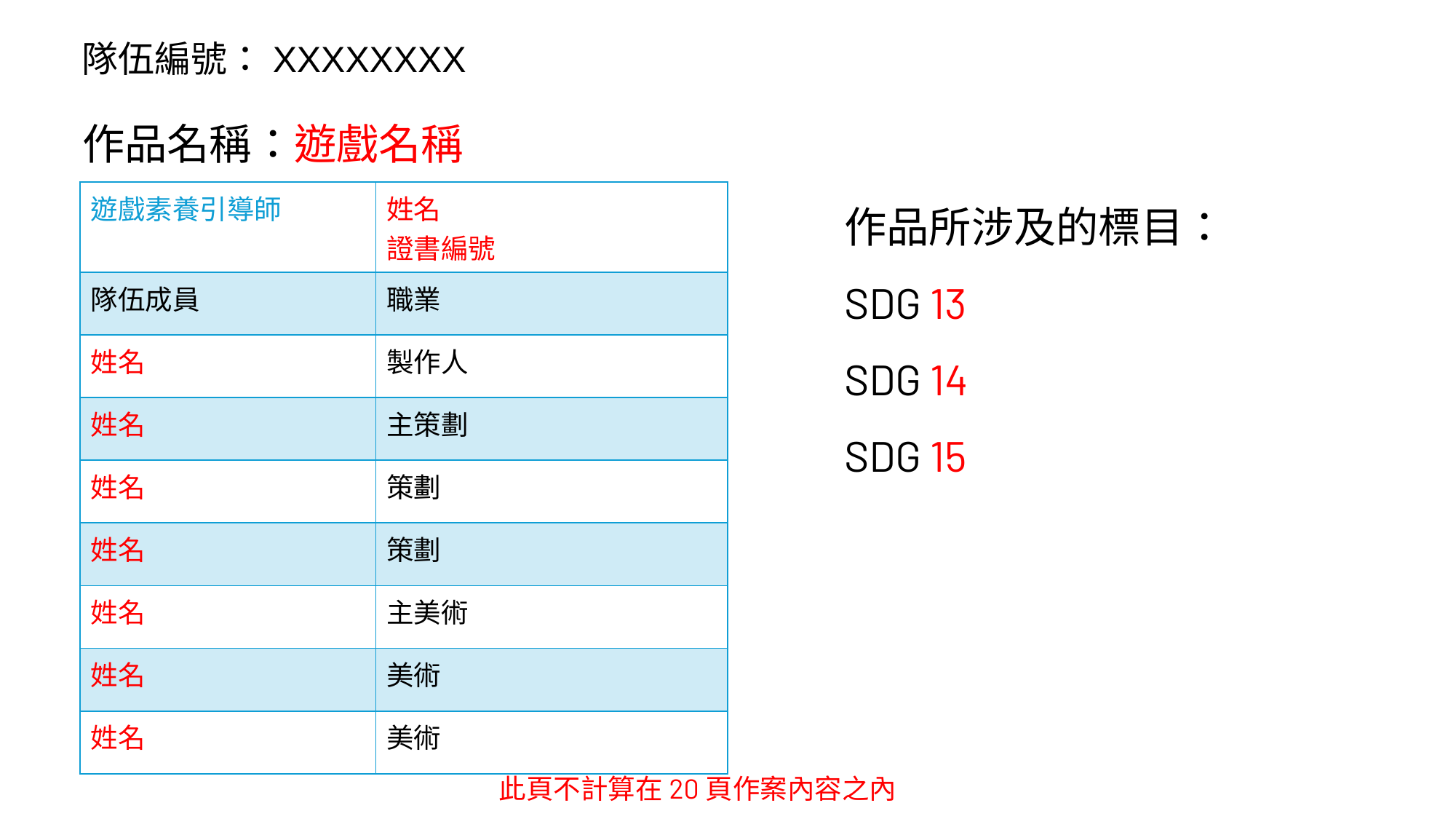

隊伍編號：XXXXXXXX
# 作品名稱：遊戲名稱
作品所涉及的標目：
SDG 13
SDG 14
SDG 15
| 遊戲素養引導師 | 姓名 證書編號 |
| --- | --- |
| 隊伍成員 | 職業 |
| 姓名 | 製作人 |
| 姓名 | 主策劃 |
| 姓名 | 策劃 |
| 姓名 | 策劃 |
| 姓名 | 主美術 |
| 姓名 | 美術 |
| 姓名 | 美術 |
此頁不計算在20頁作案內容之內